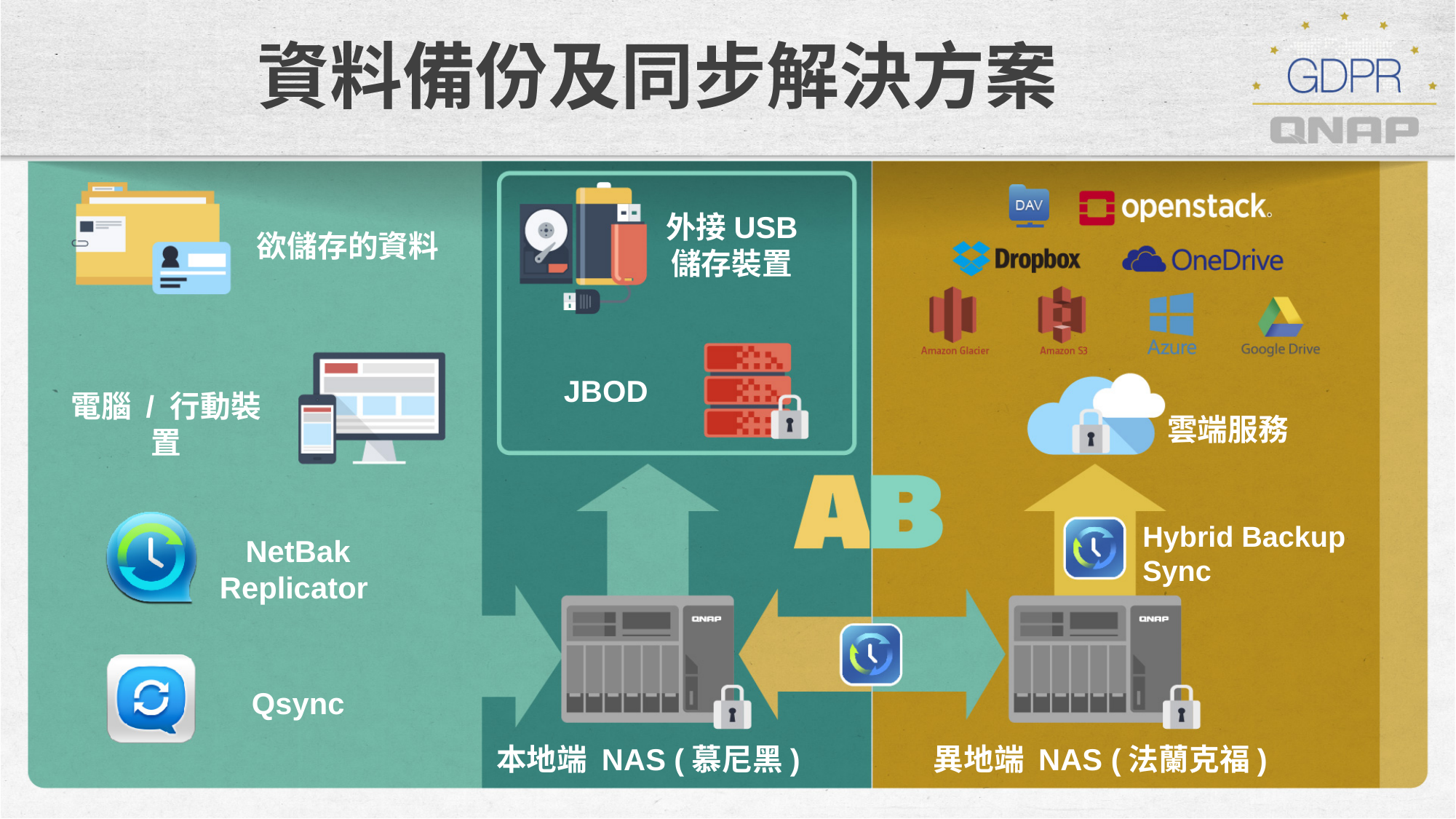

# 資料備份及同步解決方案
外接USB
儲存裝置
欲儲存的資料
JBOD
電腦 / 行動裝置
雲端服務
Hybrid Backup Sync
NetBak Replicator
Qsync
本地端 NAS (慕尼黑)
異地端 NAS (法蘭克福)